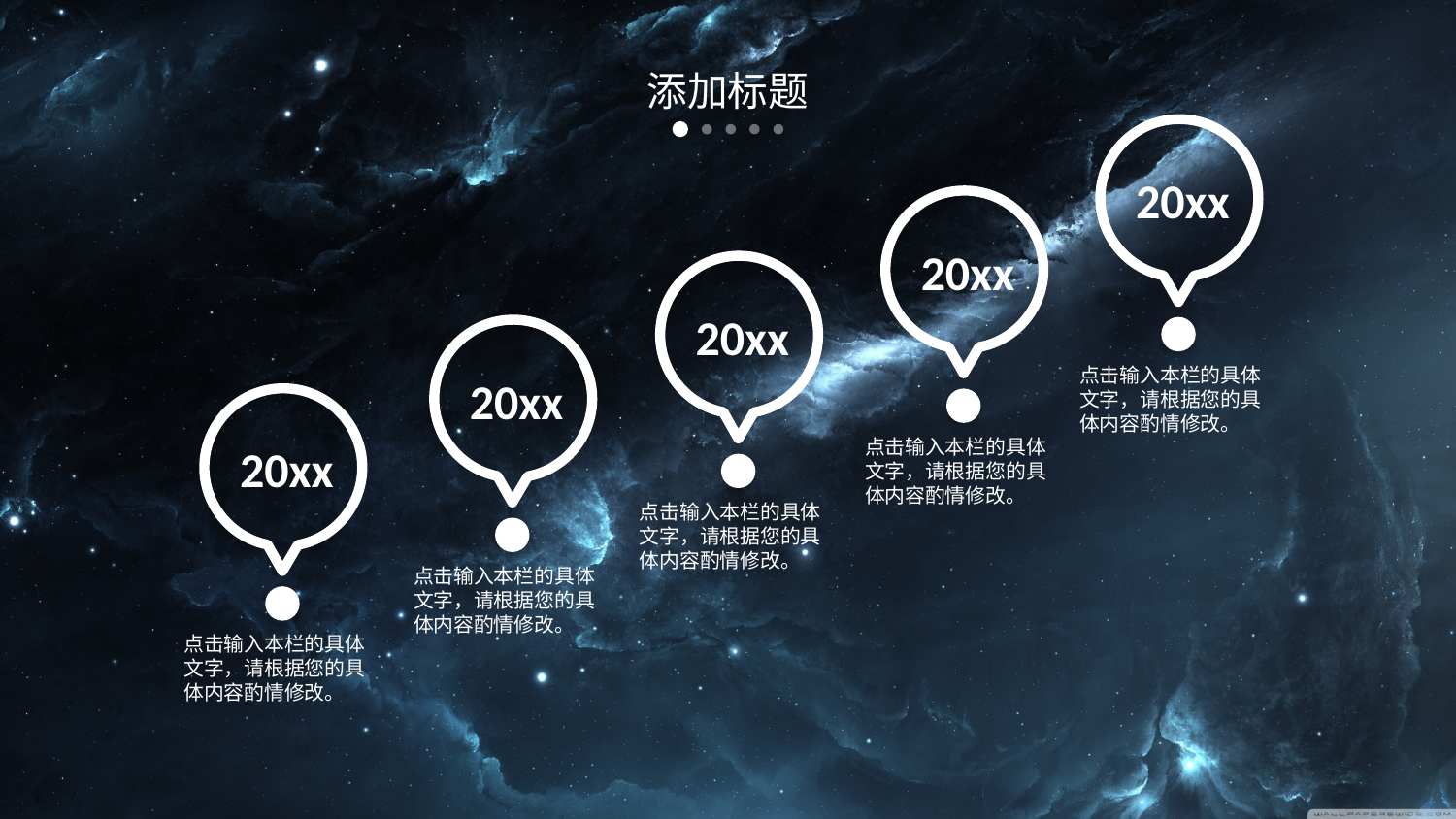

添加标题

20xx

20xx

20xx

20xx
点击输入本栏的具体文字，请根据您的具体内容酌情修改。

20xx

点击输入本栏的具体文字，请根据您的具体内容酌情修改。

点击输入本栏的具体文字，请根据您的具体内容酌情修改。

点击输入本栏的具体文字，请根据您的具体内容酌情修改。

点击输入本栏的具体文字，请根据您的具体内容酌情修改。